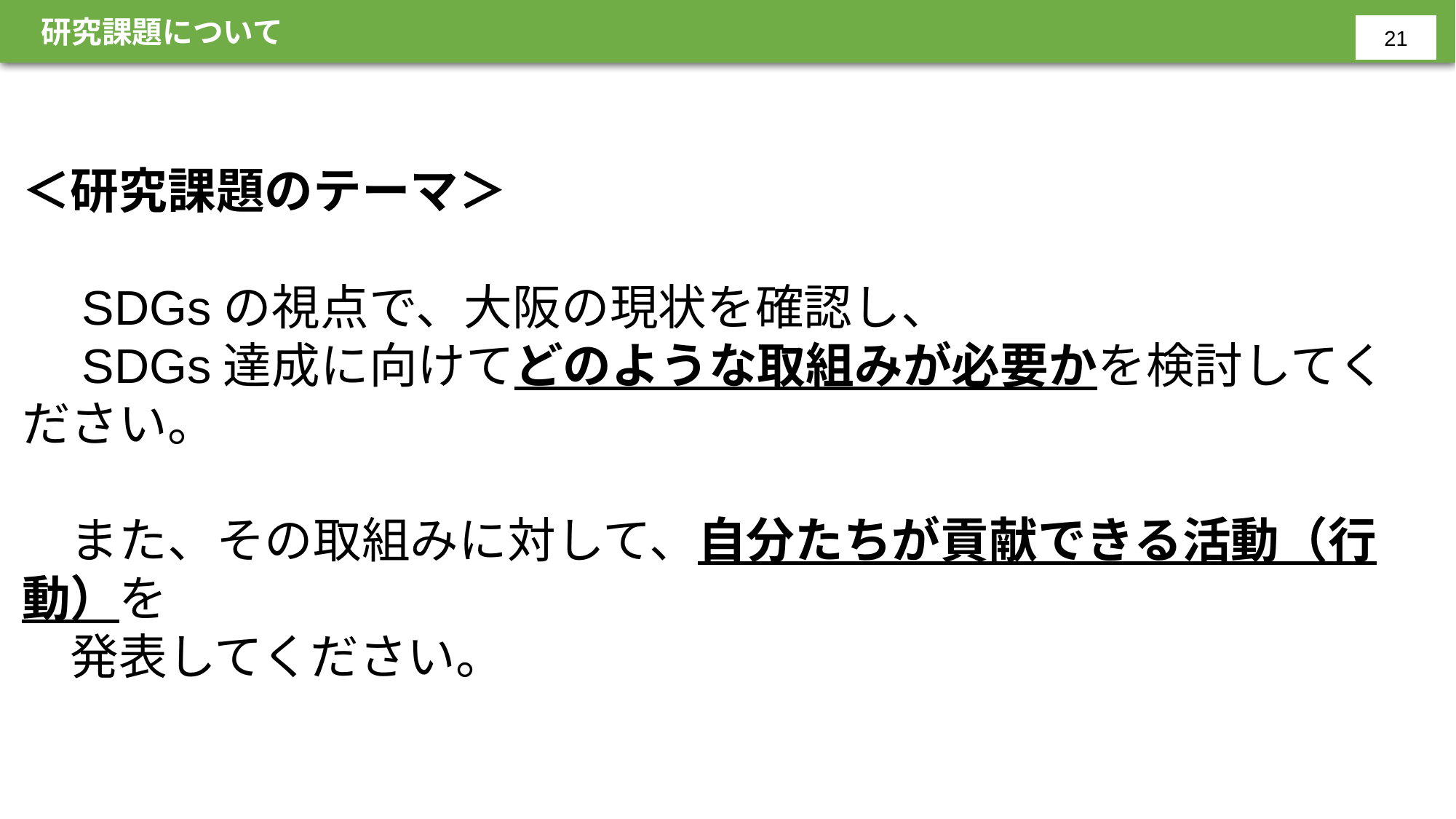

研究課題について
21
21
＜研究課題のテーマ＞

　SDGsの視点で、大阪の現状を確認し、
　SDGs達成に向けてどのような取組みが必要かを検討してください。

　また、その取組みに対して、自分たちが貢献できる活動（行動）を
　発表してください。